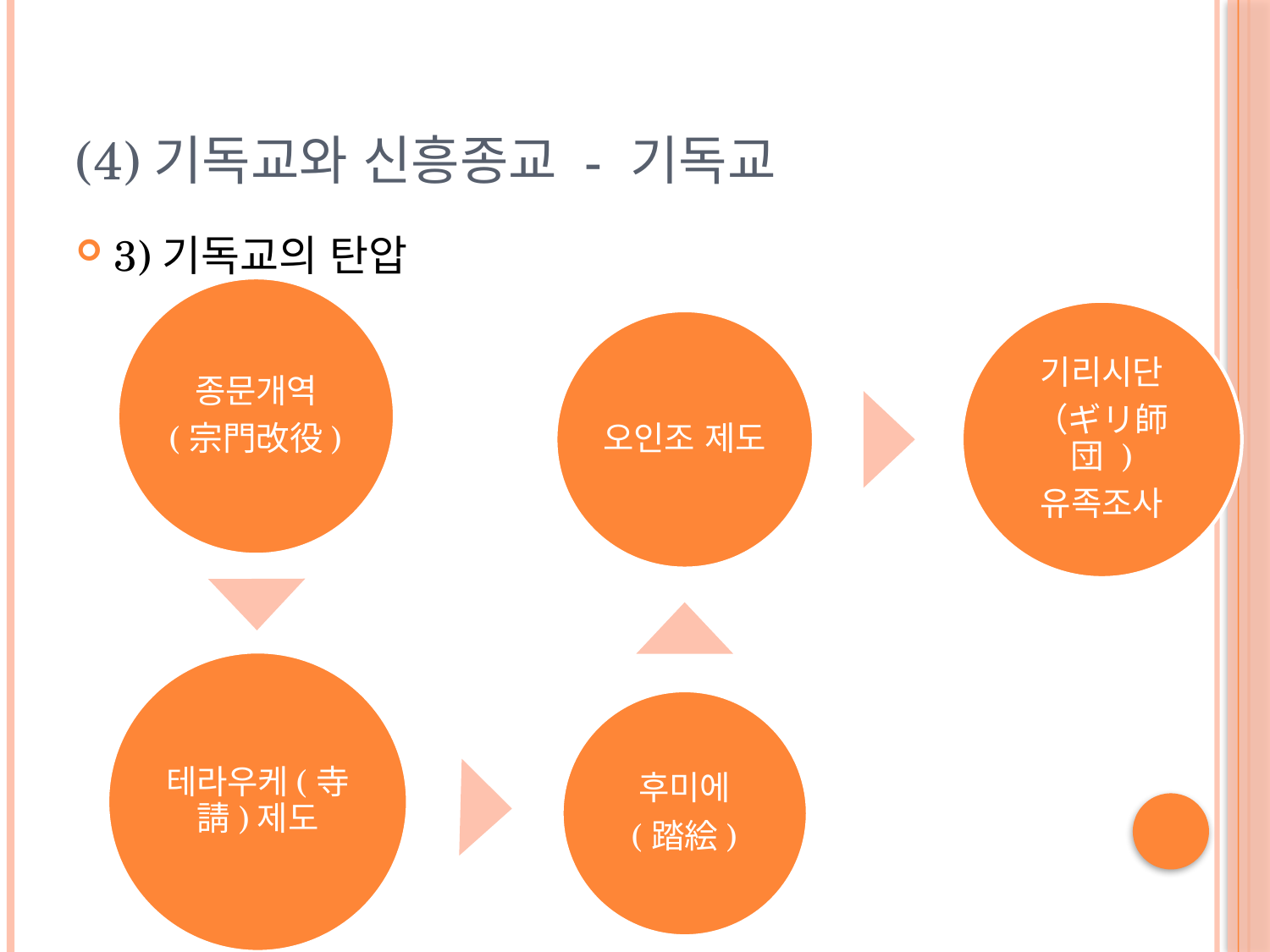

# (4)기독교와 신흥종교 - 기독교
3)기독교의 탄압
종문개역
(宗門改役)
테라우케(寺請)제도
후미에
(踏絵)
오인조 제도
기리시단
（ギリ師団 )
유족조사